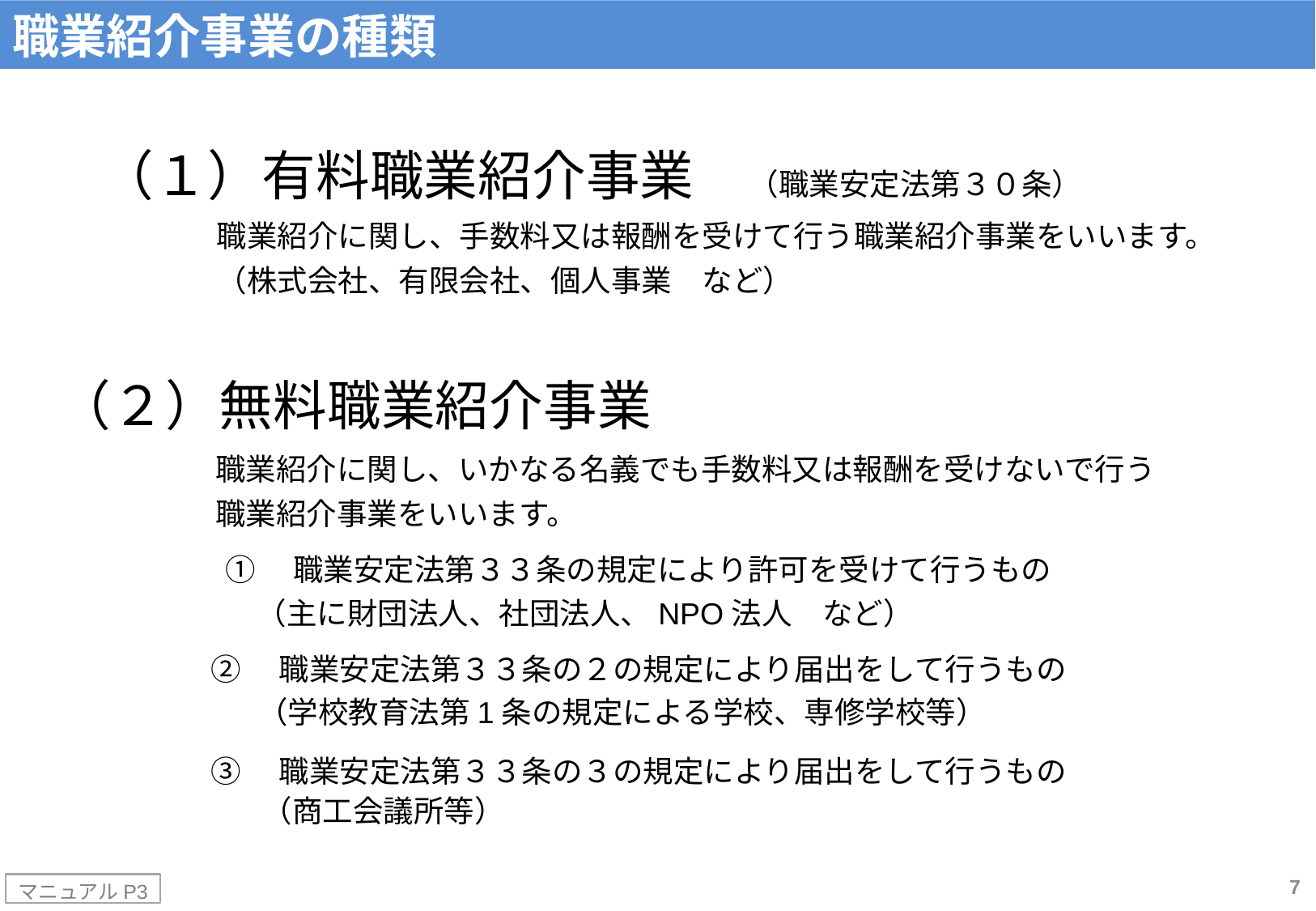

職業紹介事業の種類
（１）有料職業紹介事業　（職業安定法第３０条）
職業紹介に関し、手数料又は報酬を受けて行う職業紹介事業をいいます。
（株式会社、有限会社、個人事業　など）
（２）無料職業紹介事業
職業紹介に関し、いかなる名義でも手数料又は報酬を受けないで行う
職業紹介事業をいいます。
①　職業安定法第３３条の規定により許可を受けて行うもの
（主に財団法人、社団法人、NPO法人　など）
②　職業安定法第３３条の２の規定により届出をして行うもの
（学校教育法第1条の規定による学校、専修学校等）
③　職業安定法第３３条の３の規定により届出をして行うもの
（商工会議所等）
7
マニュアルP3